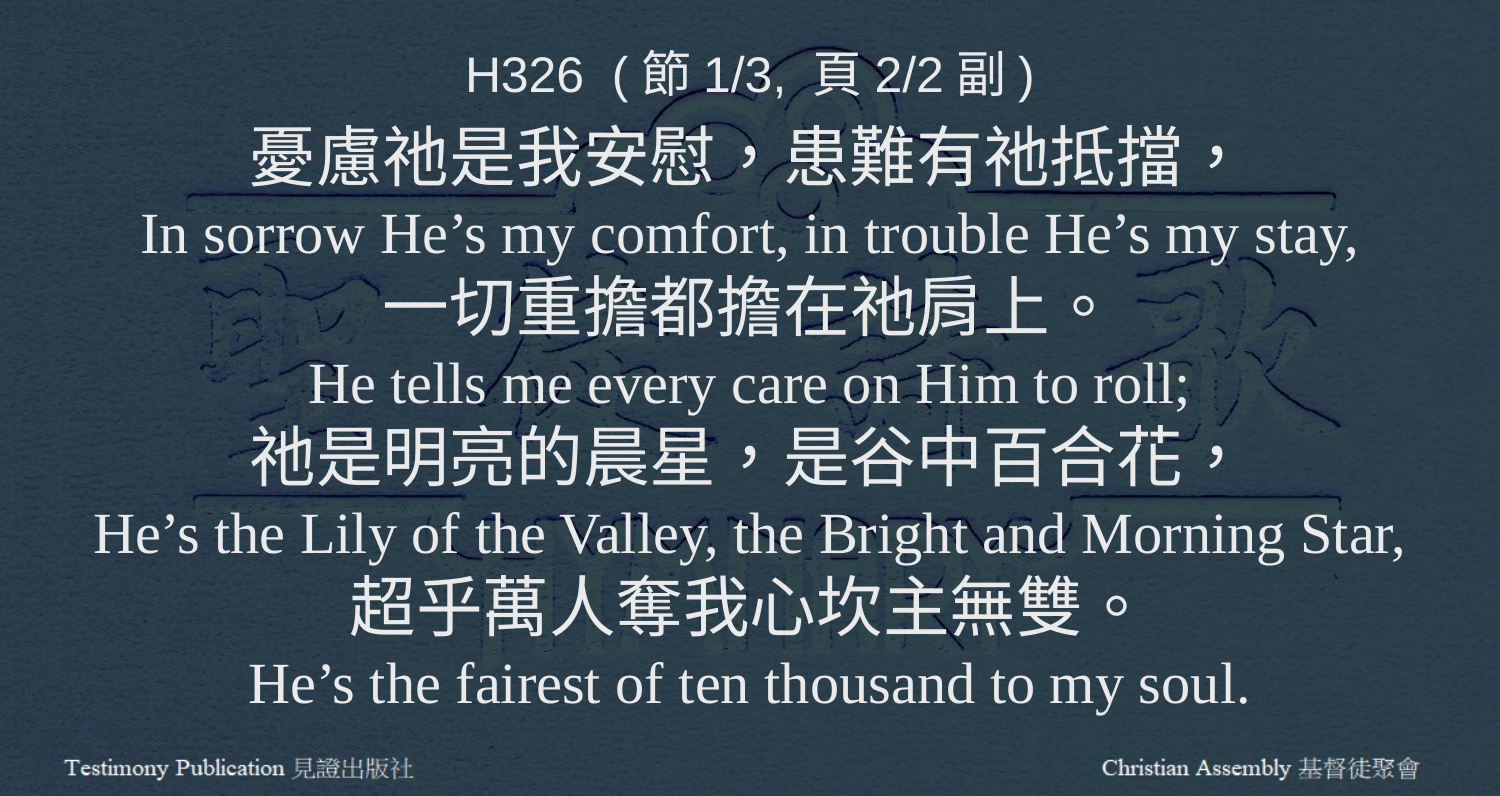

H326  (節1/3, 頁2/2副)
憂慮祂是我安慰，患難有祂抵擋，
In sorrow He’s my comfort, in trouble He’s my stay,
一切重擔都擔在祂肩上。
He tells me every care on Him to roll;
祂是明亮的晨星，是谷中百合花，
He’s the Lily of the Valley, the Bright and Morning Star,
超乎萬人奪我心坎主無雙。
He’s the fairest of ten thousand to my soul.